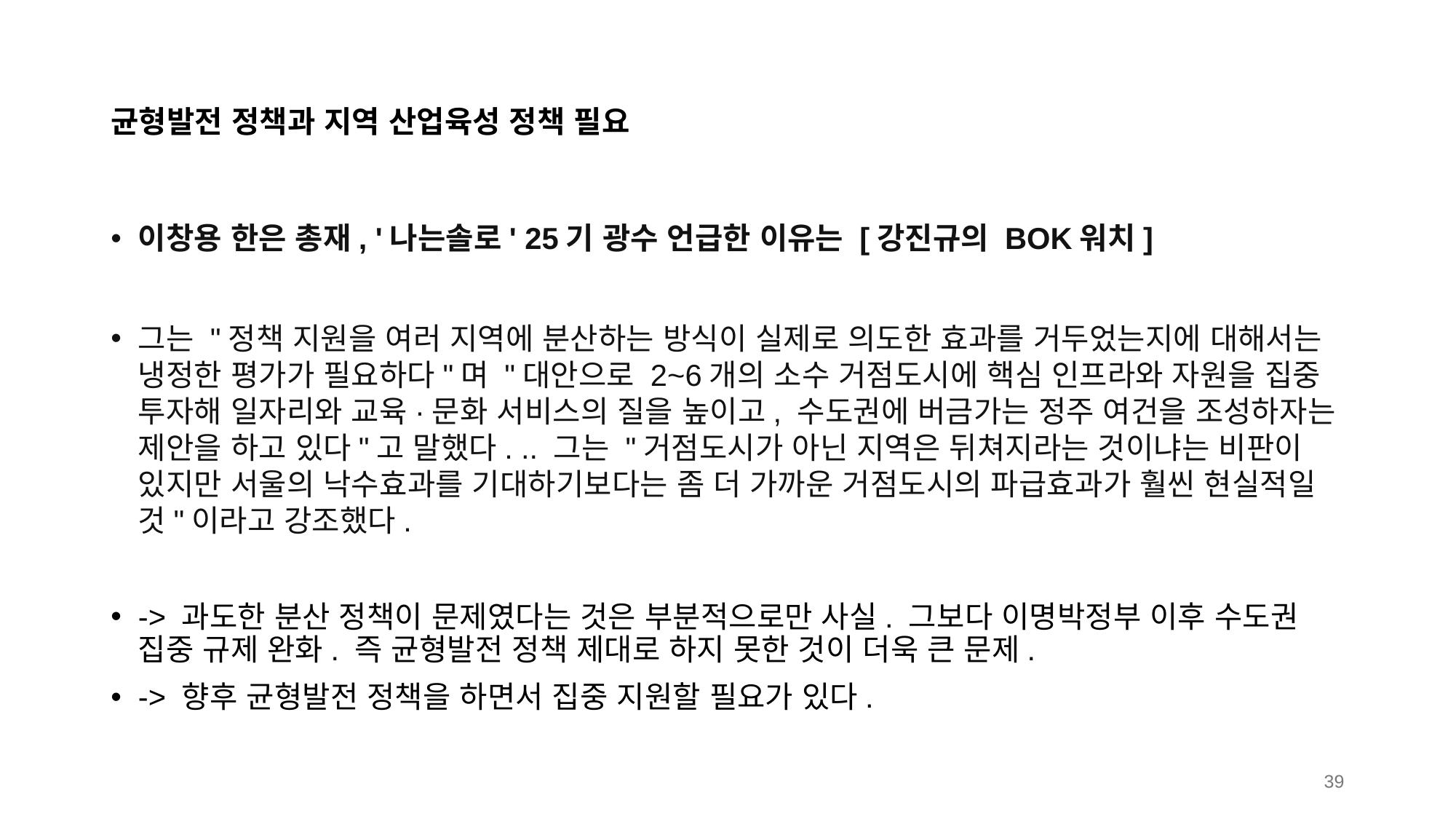

# 균형발전 정책과 지역 산업육성 정책 필요
이창용 한은 총재, '나는솔로' 25기 광수 언급한 이유는 [강진규의 BOK워치]

그는 "정책 지원을 여러 지역에 분산하는 방식이 실제로 의도한 효과를 거두었는지에 대해서는 냉정한 평가가 필요하다"며 "대안으로 2~6개의 소수 거점도시에 핵심 인프라와 자원을 집중 투자해 일자리와 교육·문화 서비스의 질을 높이고, 수도권에 버금가는 정주 여건을 조성하자는 제안을 하고 있다"고 말했다. .. 그는 "거점도시가 아닌 지역은 뒤쳐지라는 것이냐는 비판이 있지만 서울의 낙수효과를 기대하기보다는 좀 더 가까운 거점도시의 파급효과가 훨씬 현실적일 것"이라고 강조했다.

-> 과도한 분산 정책이 문제였다는 것은 부분적으로만 사실. 그보다 이명박정부 이후 수도권 집중 규제 완화. 즉 균형발전 정책 제대로 하지 못한 것이 더욱 큰 문제.
-> 향후 균형발전 정책을 하면서 집중 지원할 필요가 있다.
39